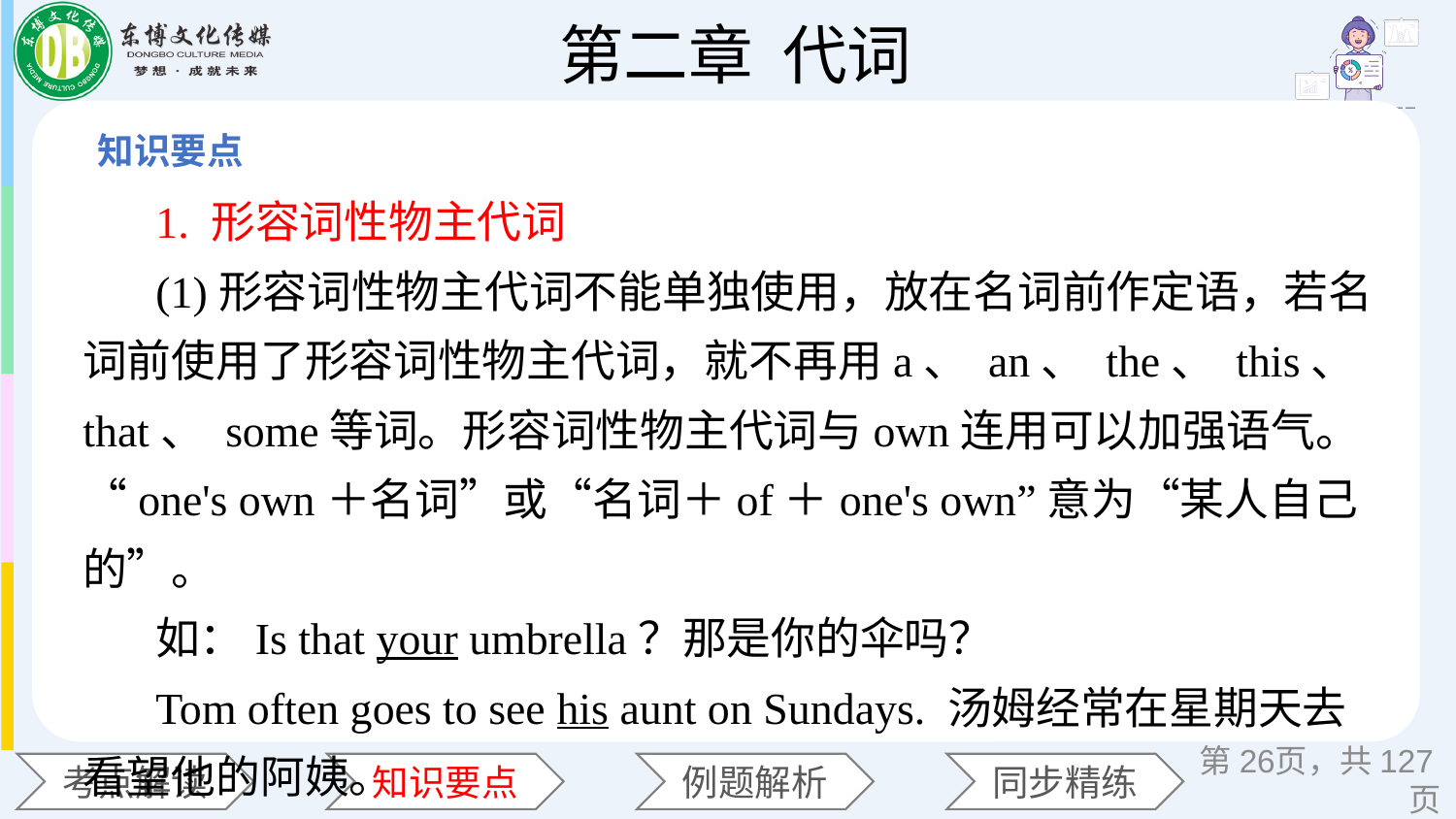

1. 形容词性物主代词
(1)形容词性物主代词不能单独使用，放在名词前作定语，若名词前使用了形容词性物主代词，就不再用a、 an、 the、 this、 that、 some等词。形容词性物主代词与own连用可以加强语气。“one's own＋名词”或“名词＋of＋one's own”意为“某人自己的”。
如：Is that your umbrella？那是你的伞吗？
Tom often goes to see his aunt on Sundays. 汤姆经常在星期天去看望他的阿姨。

第26页，共127页